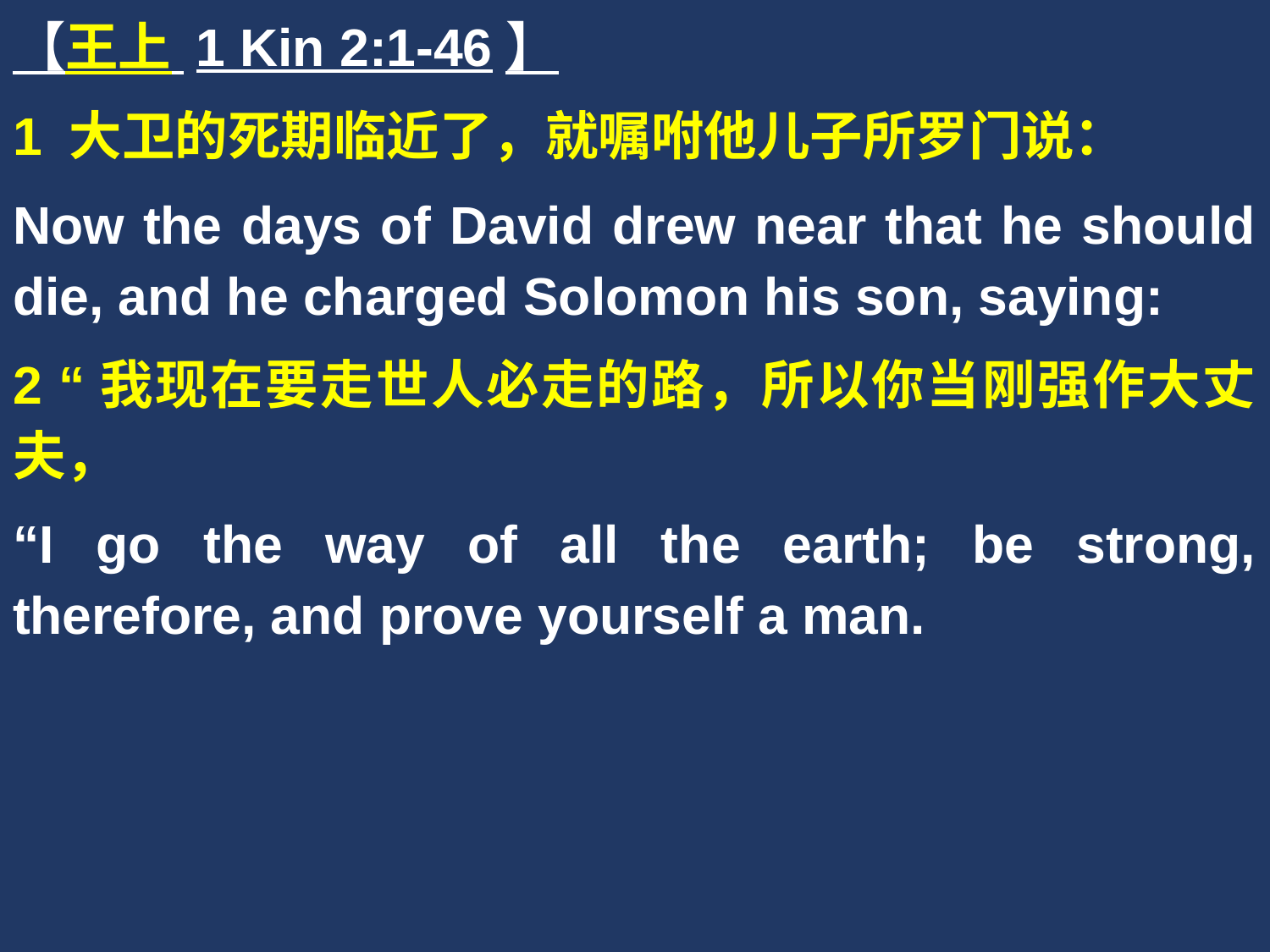

【王上 1 Kin 2:1-46】
1 大卫的死期临近了，就嘱咐他儿子所罗门说：
Now the days of David drew near that he should die, and he charged Solomon his son, saying:
2 “我现在要走世人必走的路，所以你当刚强作大丈夫，
“I go the way of all the earth; be strong, therefore, and prove yourself a man.